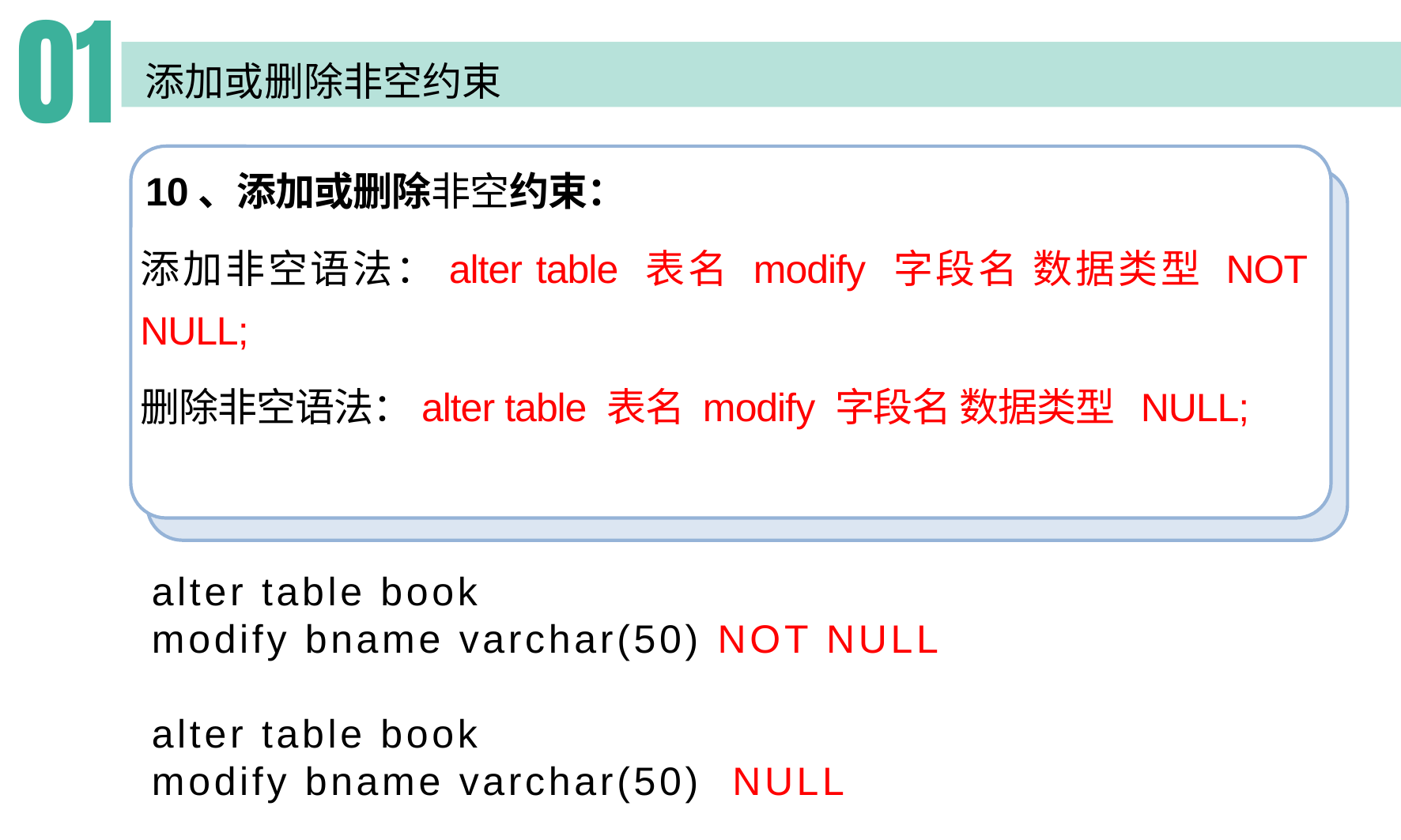

01

添加或删除非空约束

10、添加或删除非空约束：
添加非空语法：alter table 表名 modify 字段名 数据类型 NOT NULL;
删除非空语法：alter table 表名 modify 字段名 数据类型  NULL;

alter table book
modify bname varchar(50) NOT NULL

alter table book
modify bname varchar(50)  NULL